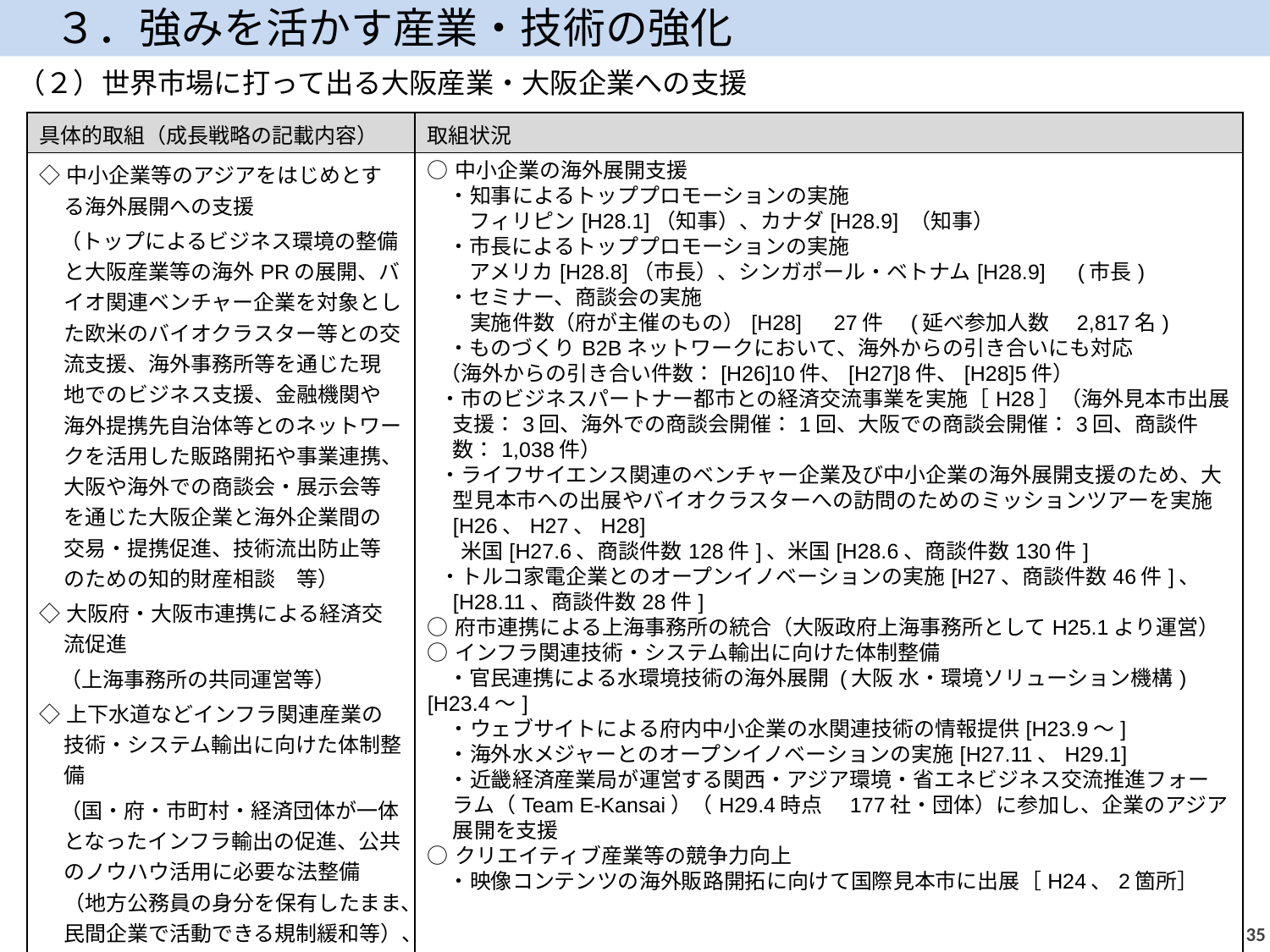

３．強みを活かす産業・技術の強化
（２）世界市場に打って出る大阪産業・大阪企業への支援
| 具体的取組（成長戦略の記載内容） | 取組状況 |
| --- | --- |
| ◇中小企業等のアジアをはじめとする海外展開への支援 　（トップによるビジネス環境の整備と大阪産業等の海外PRの展開、バイオ関連ベンチャー企業を対象とした欧米のバイオクラスター等との交流支援、海外事務所等を通じた現地でのビジネス支援、金融機関や海外提携先自治体等とのネットワークを活用した販路開拓や事業連携、大阪や海外での商談会・展示会等を通じた大阪企業と海外企業間の交易・提携促進、技術流出防止等のための知的財産相談　等） ◇大阪府・大阪市連携による経済交流促進 　（上海事務所の共同運営等） ◇上下水道などインフラ関連産業の技術・システム輸出に向けた体制整備 　（国・府・市町村・経済団体が一体となったインフラ輸出の促進、公共のノウハウ活用に必要な法整備（地方公務員の身分を保有したまま、民間企業で活動できる規制緩和等）、現地において操作・維持管理等を行う人材育成支援　等） ◇クリエイティブ産業等の競争力向上、輸出・海外展開の促進 | ○中小企業の海外展開支援 　・知事によるトッププロモーションの実施 　　フィリピン[H28.1]（知事）、カナダ[H28.9] （知事） 　・市長によるトッププロモーションの実施 　　アメリカ[H28.8]（市長）、シンガポール・ベトナム[H28.9]　(市長) 　・セミナー、商談会の実施 　　実施件数（府が主催のもの）[H28]　27件　(延べ参加人数　2,817名) 　・ものづくりB2Bネットワークにおいて、海外からの引き合いにも対応 （海外からの引き合い件数：[H26]10件、[H27]8件、[H28]5件） ・市のビジネスパートナー都市との経済交流事業を実施［H28］（海外見本市出展支援：3回、海外での商談会開催：1回、大阪での商談会開催：3回、商談件数：1,038件） ・ライフサイエンス関連のベンチャー企業及び中小企業の海外展開支援のため、大型見本市への出展やバイオクラスターへの訪問のためのミッションツアーを実施[H26、H27、H28] 　米国[H27.6、商談件数128件]、米国[H28.6、商談件数130件] ・トルコ家電企業とのオープンイノベーションの実施[H27、商談件数46件]、[H28.11、商談件数28件] ○府市連携による上海事務所の統合（大阪政府上海事務所としてH25.1より運営） ○インフラ関連技術・システム輸出に向けた体制整備 　・官民連携による水環境技術の海外展開 (大阪 水・環境ソリューション機構)[H23.4～] 　・ウェブサイトによる府内中小企業の水関連技術の情報提供[H23.9～] 　・海外水メジャーとのオープンイノベーションの実施[H27.11、H29.1] 　・近畿経済産業局が運営する関西・アジア環境・省エネビジネス交流推進フォーラム（Team E-Kansai）（H29.4時点　177社・団体）に参加し、企業のアジア展開を支援 ○クリエイティブ産業等の競争力向上 　・映像コンテンツの海外販路開拓に向けて国際見本市に出展［H24、2箇所］ |
35